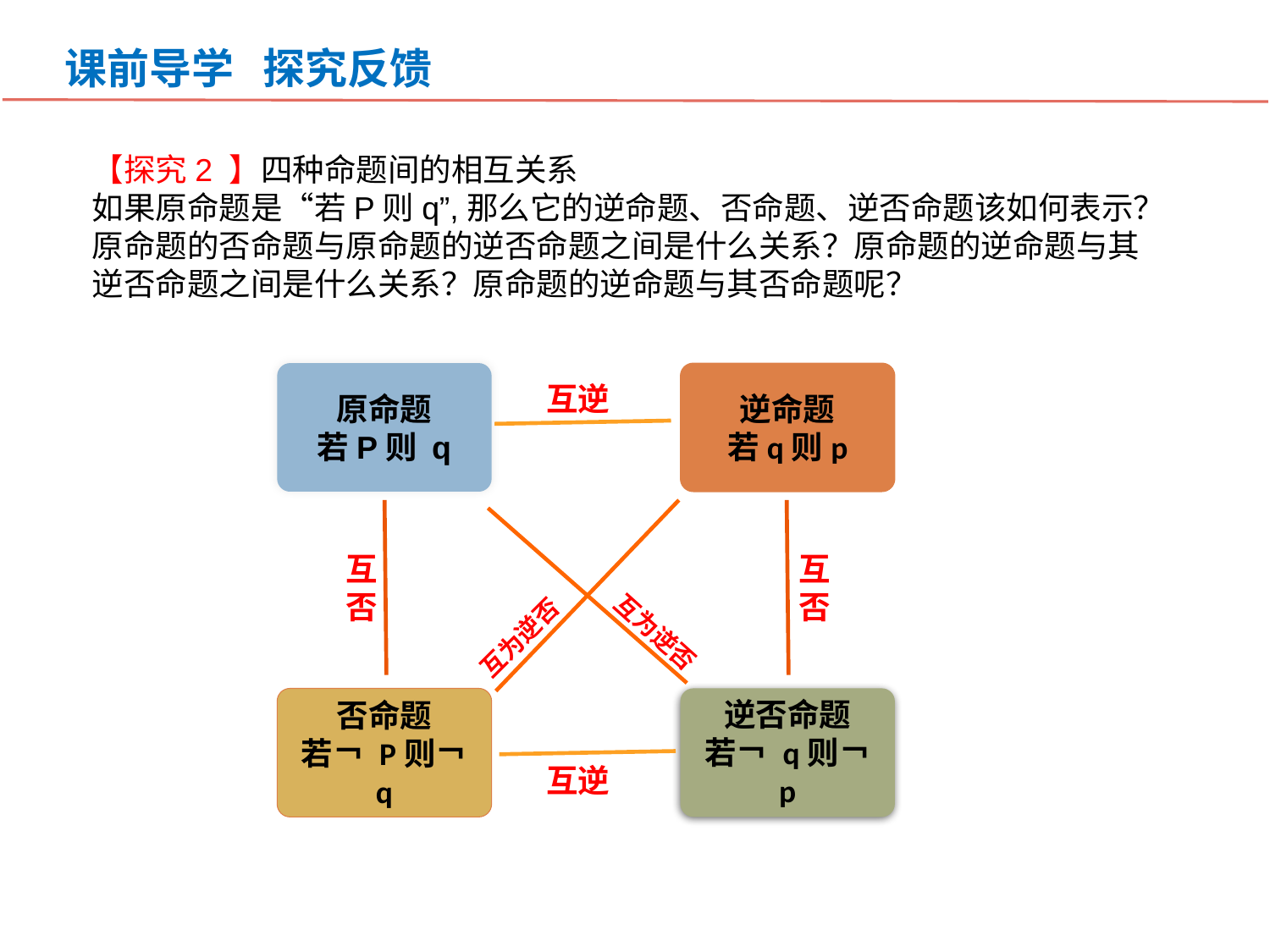

课前导学   探究反馈
【探究2 】四种命题间的相互关系
如果原命题是“若P则q”,那么它的逆命题、否命题、逆否命题该如何表示？
原命题的否命题与原命题的逆否命题之间是什么关系？原命题的逆命题与其逆否命题之间是什么关系？原命题的逆命题与其否命题呢？
原命题
若P则 q
逆命题
若q则p
否命题
若￢ P则￢ q
逆否命题
若￢ q则￢ p

互逆
互
否
互
否
互为逆否
互为逆否
互逆